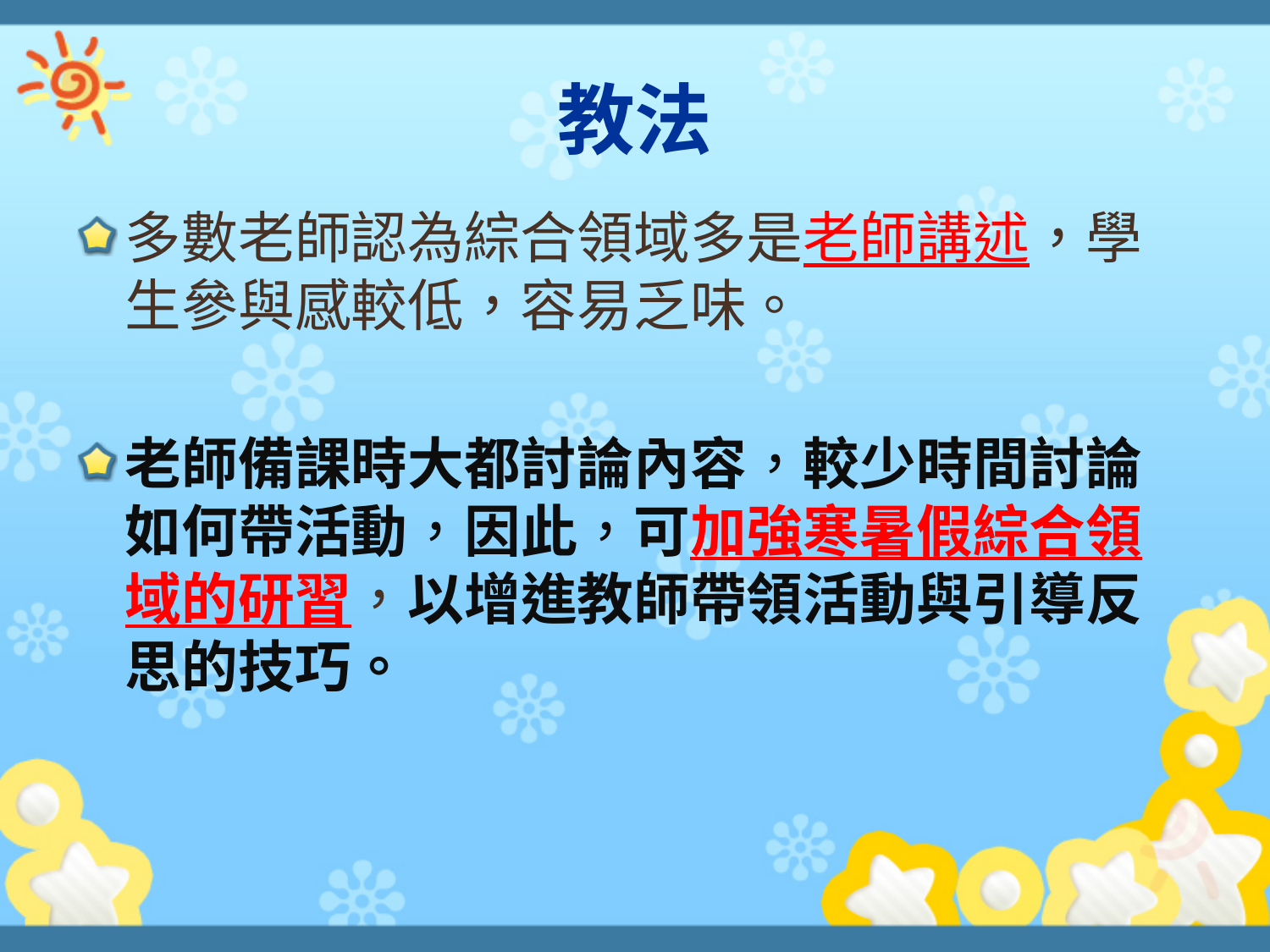

# 教法
多數老師認為綜合領域多是老師講述，學生參與感較低，容易乏味。

老師備課時大都討論內容，較少時間討論如何帶活動，因此，可加強寒暑假綜合領域的研習，以增進教師帶領活動與引導反思的技巧。